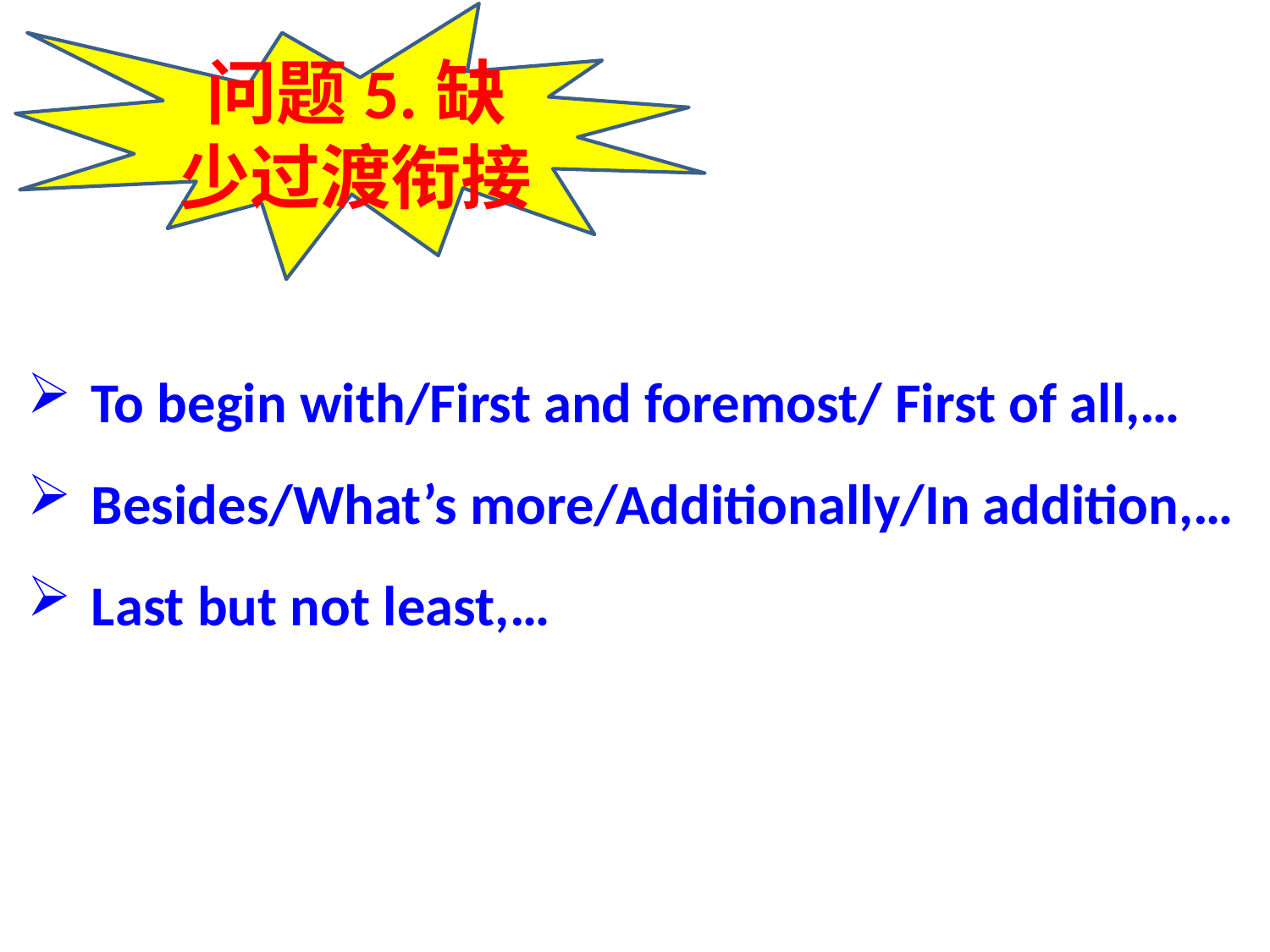

问题5.缺少过渡衔接
To begin with/First and foremost/ First of all,…
Besides/What’s more/Additionally/In addition,…
Last but not least,…